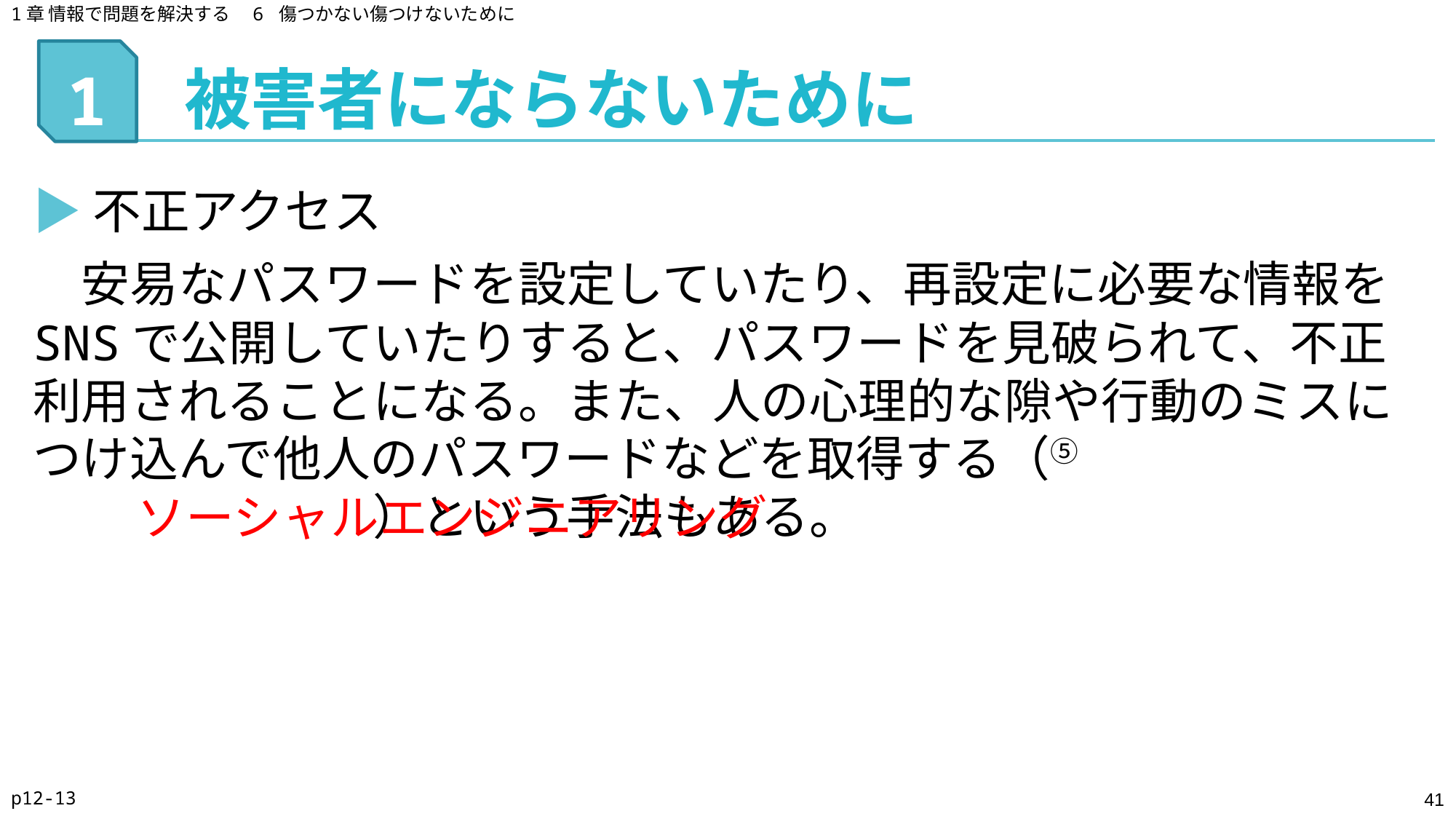

1章 情報で問題を解決する　6 傷つかない傷つけないために
被害者にならないために
# 1
▶不正アクセス
　安易なパスワードを設定していたり、再設定に必要な情報をSNSで公開していたりすると、パスワードを見破られて、不正利用されることになる。また、人の心理的な隙や行動のミスにつけ込んで他人のパスワードなどを取得する（⑤　　　　　　　　　　　　　　）という手法もある。
ソーシャルエンジニアリング
p12-13
41